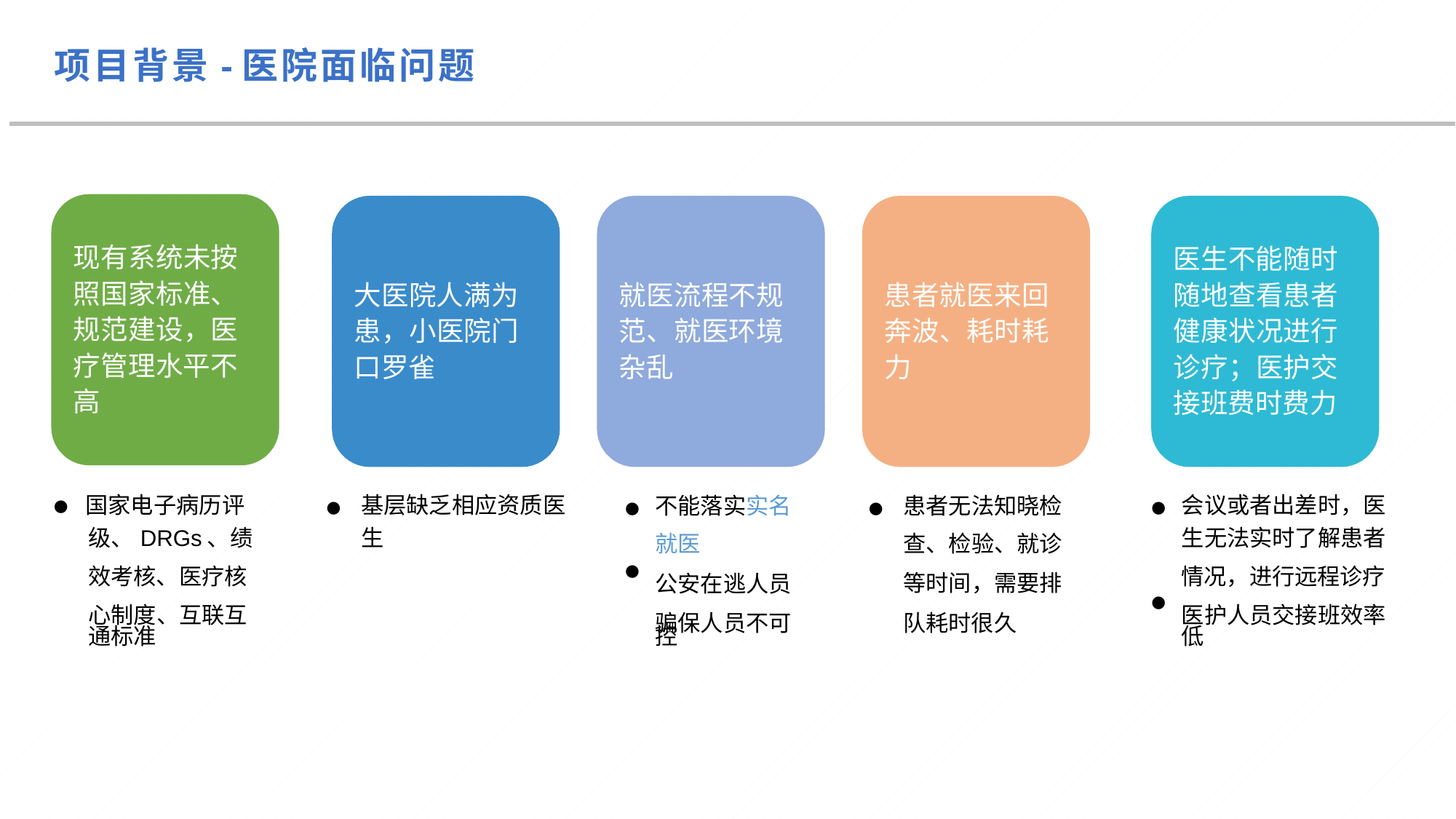

# 项目背景-医院面临问题

现有系统未按 照国家标准、 规范建设，医 疗管理水平不 高
医生不能随时 随地查看患者 健康状况进行 诊疗；医护交 接班费时费力
大医院人满为 患，小医院门 口罗雀
就医流程不规 范、就医环境 杂乱
患者就医来回 奔波、耗时耗 力
| ⚫国家电子病历评 | ⚫ | 基层缺乏相应资质医 | ⚫ | 不能落实实名 | ⚫ | 患者无法知晓检 | ⚫ | 会议或者出差时，医 |
| --- | --- | --- | --- | --- | --- | --- | --- | --- |
| 级、DRGs、绩 效考核、医疗核 心制度、互联互 |  | 生 | ⚫ | 就医 公安在逃人员 骗保人员不可 |  | 查、检验、就诊 等时间，需要排 队耗时很久 | ⚫ | 生无法实时了解患者 情况，进行远程诊疗 医护人员交接班效率 |
| 通标准 |  |  |  | 控 |  |  |  | 低 |